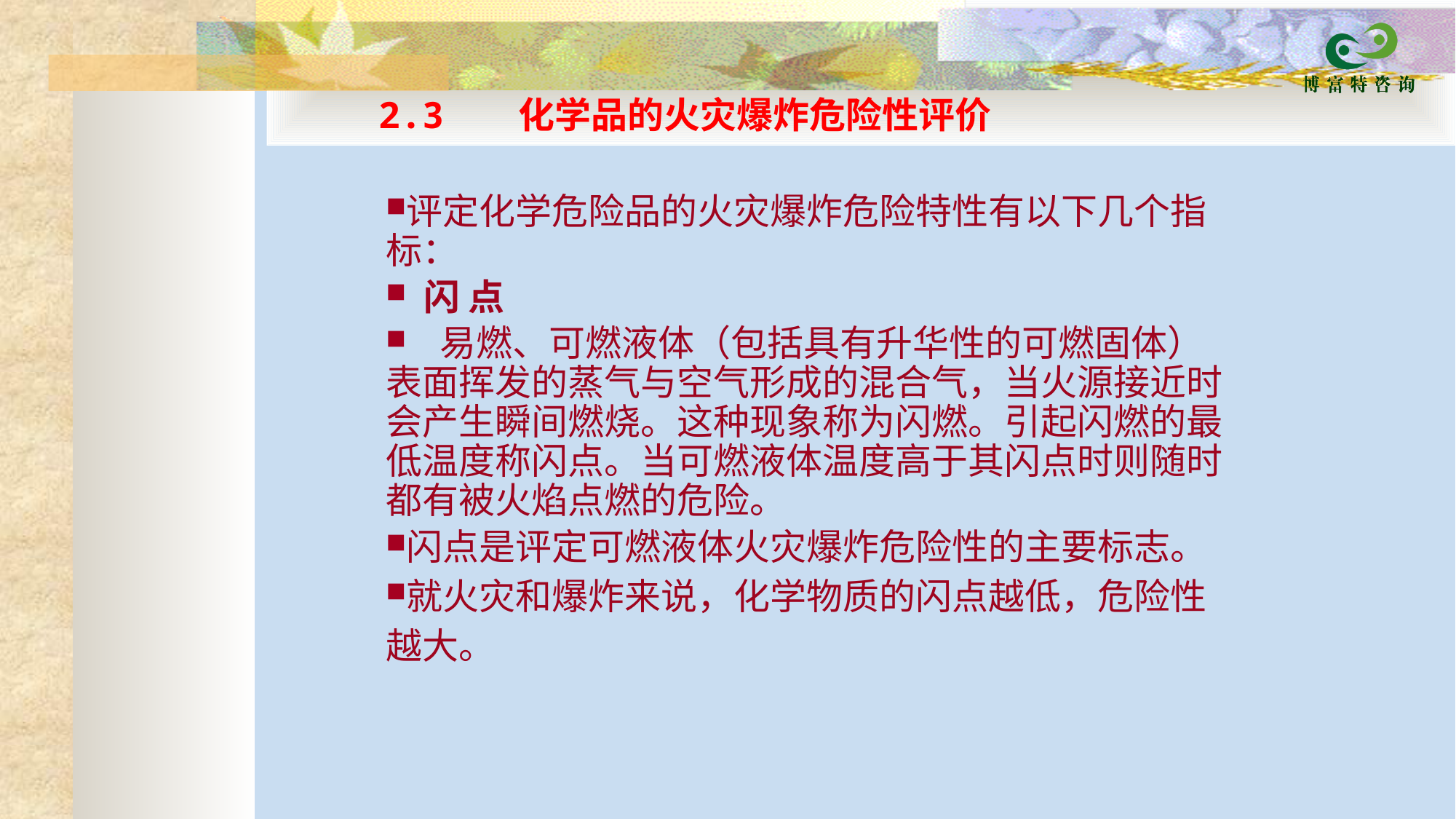

2.3   化学品的火灾爆炸危险性评价
评定化学危险品的火灾爆炸危险特性有以下几个指标：
 闪 点
   易燃、可燃液体（包括具有升华性的可燃固体）表面挥发的蒸气与空气形成的混合气，当火源接近时会产生瞬间燃烧。这种现象称为闪燃。引起闪燃的最低温度称闪点。当可燃液体温度高于其闪点时则随时都有被火焰点燃的危险。
闪点是评定可燃液体火灾爆炸危险性的主要标志。
就火灾和爆炸来说，化学物质的闪点越低，危险性越大。